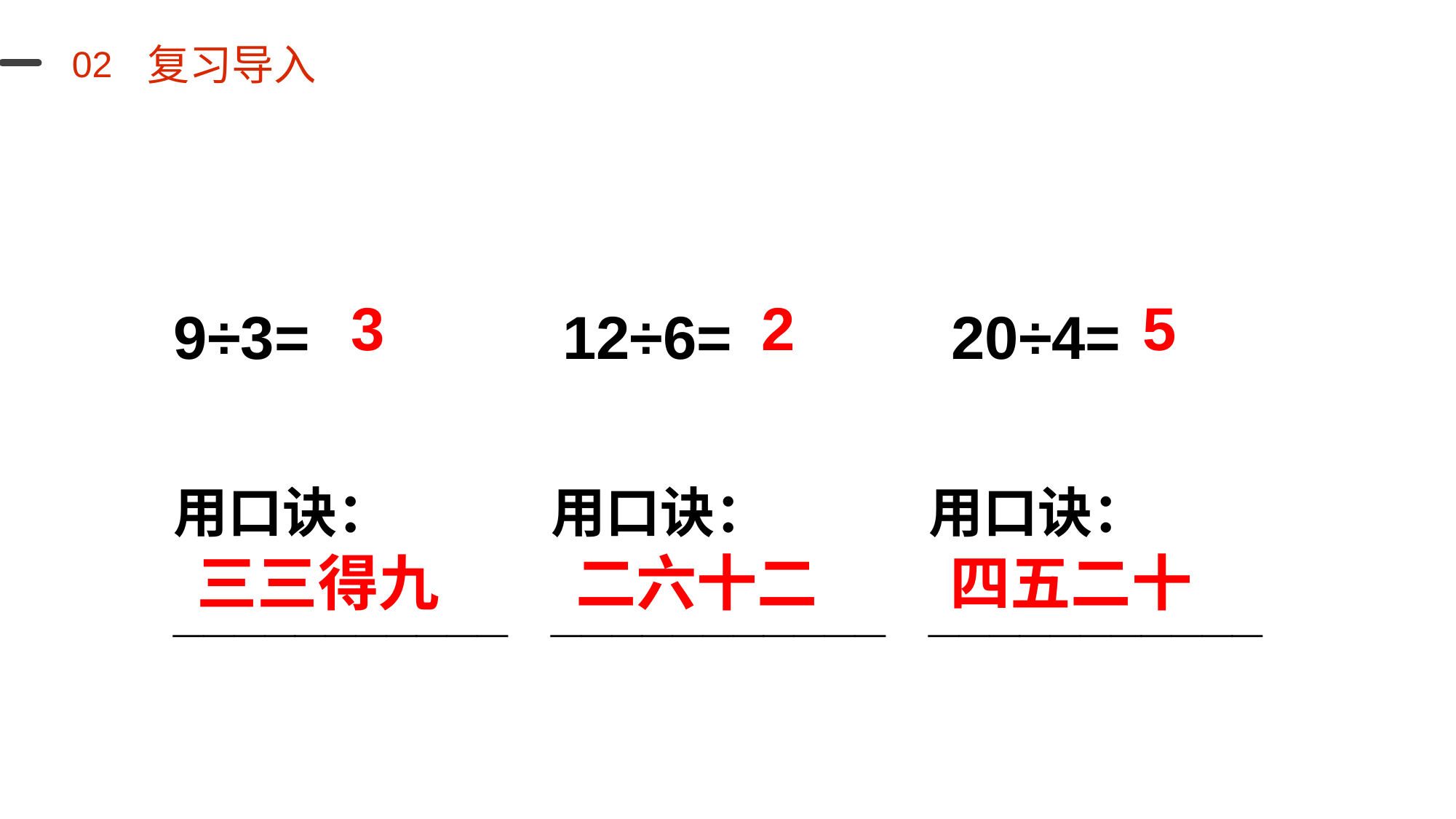

复习导入
02
9÷3=               12÷6=             20÷4=
2
3
5
用口诀：___________
用口诀：___________
用口诀：___________
三三得九
二六十二
四五二十